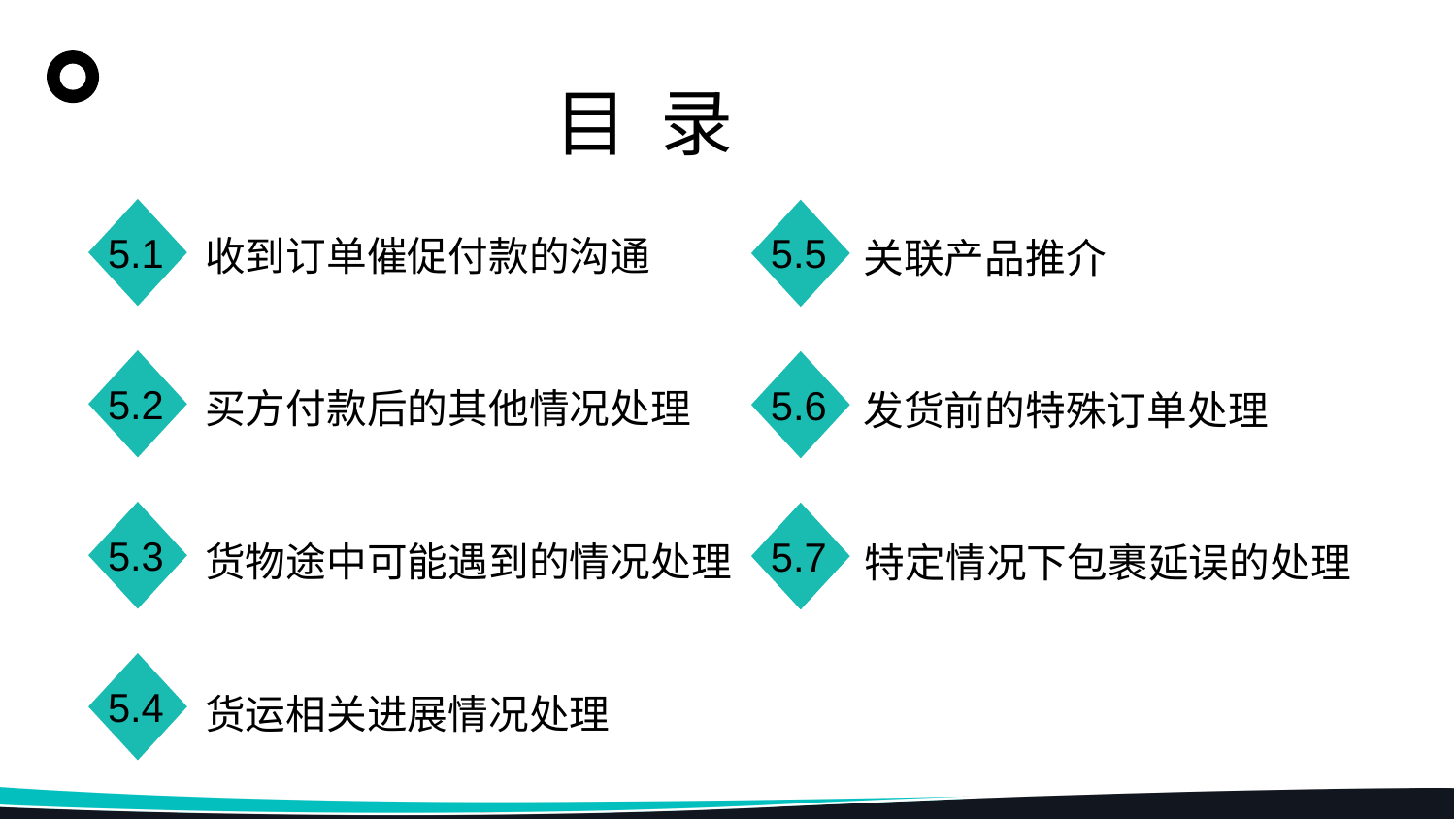

目  录

5.1

5.2

5.3

5.4

5.5

5.6

5.7
收到订单催促付款的沟通
买方付款后的其他情况处理
货物途中可能遇到的情况处理
货运相关进展情况处理
关联产品推介
发货前的特殊订单处理
特定情况下包裹延误的处理